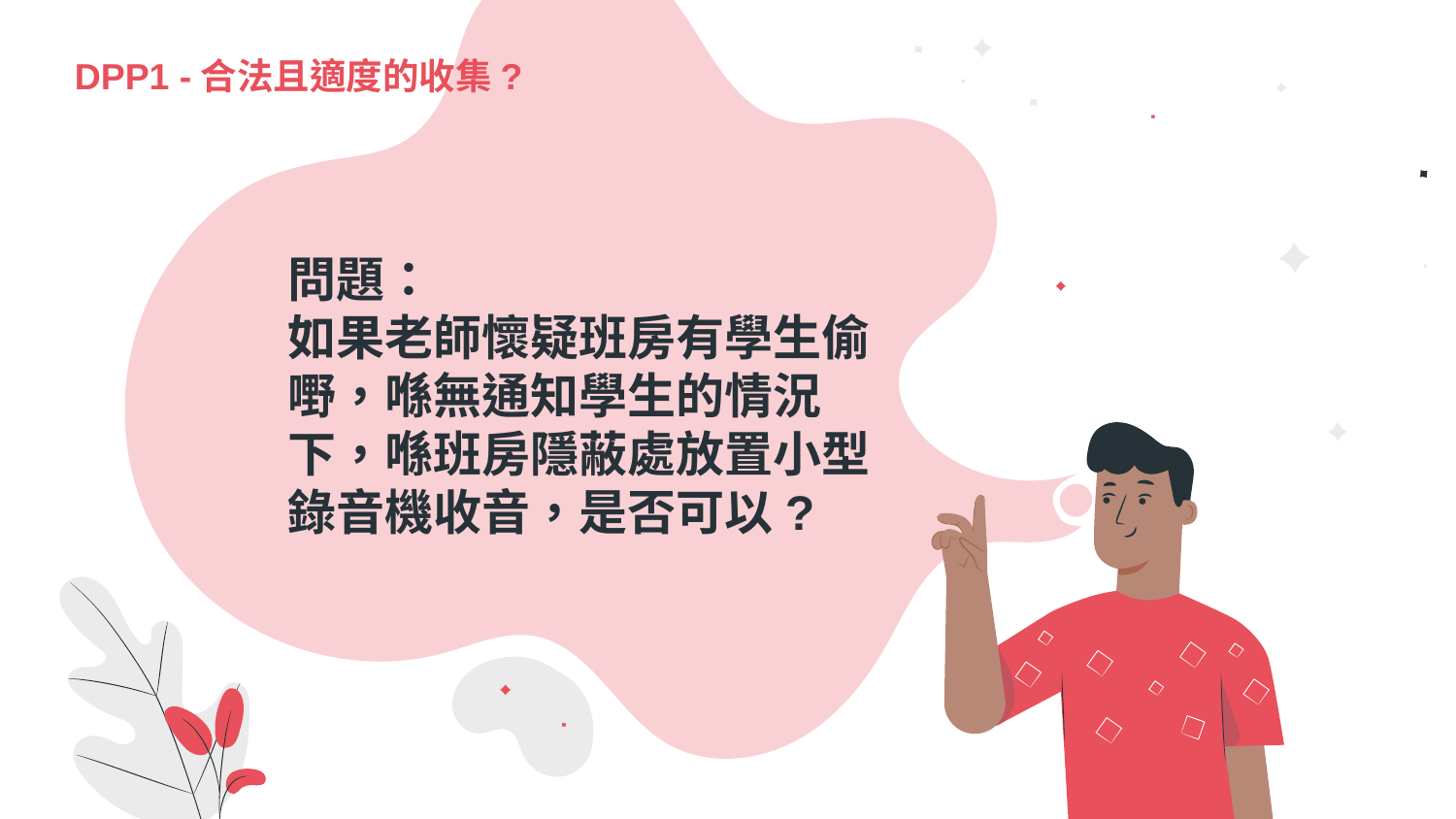

# DPP1 -合法且適度的收集?

問題：
如果老師懷疑班房有學生偷嘢，喺無通知學生的情況下，喺班房隱蔽處放置小型錄音機收音，是否可以?